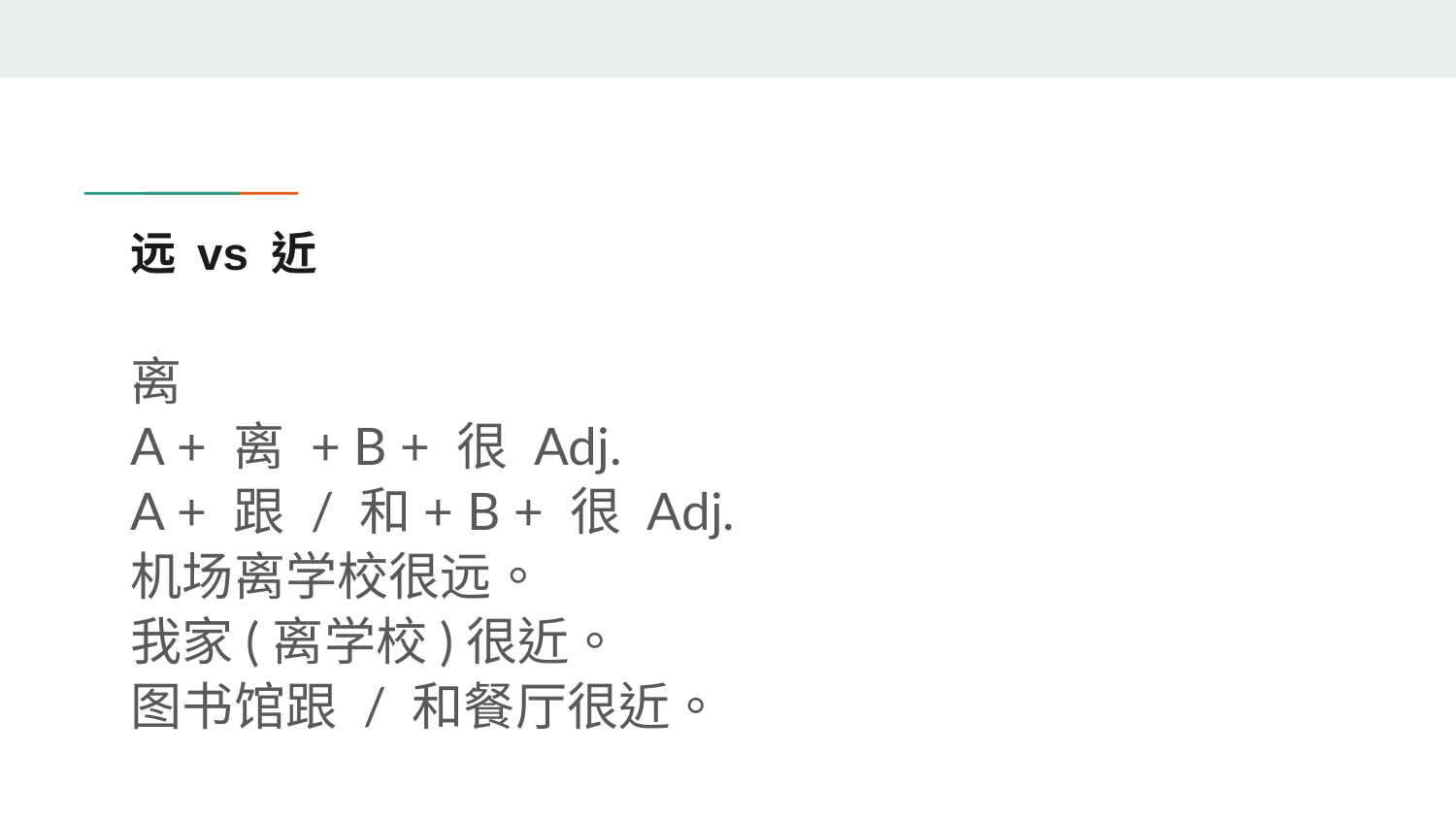

# 远 vs 近
离
A + 离 + B + 很 Adj.
A + 跟 / 和+ B + 很 Adj.
机场离学校很远。
我家(离学校)很近。
图书馆跟 / 和餐厅很近。